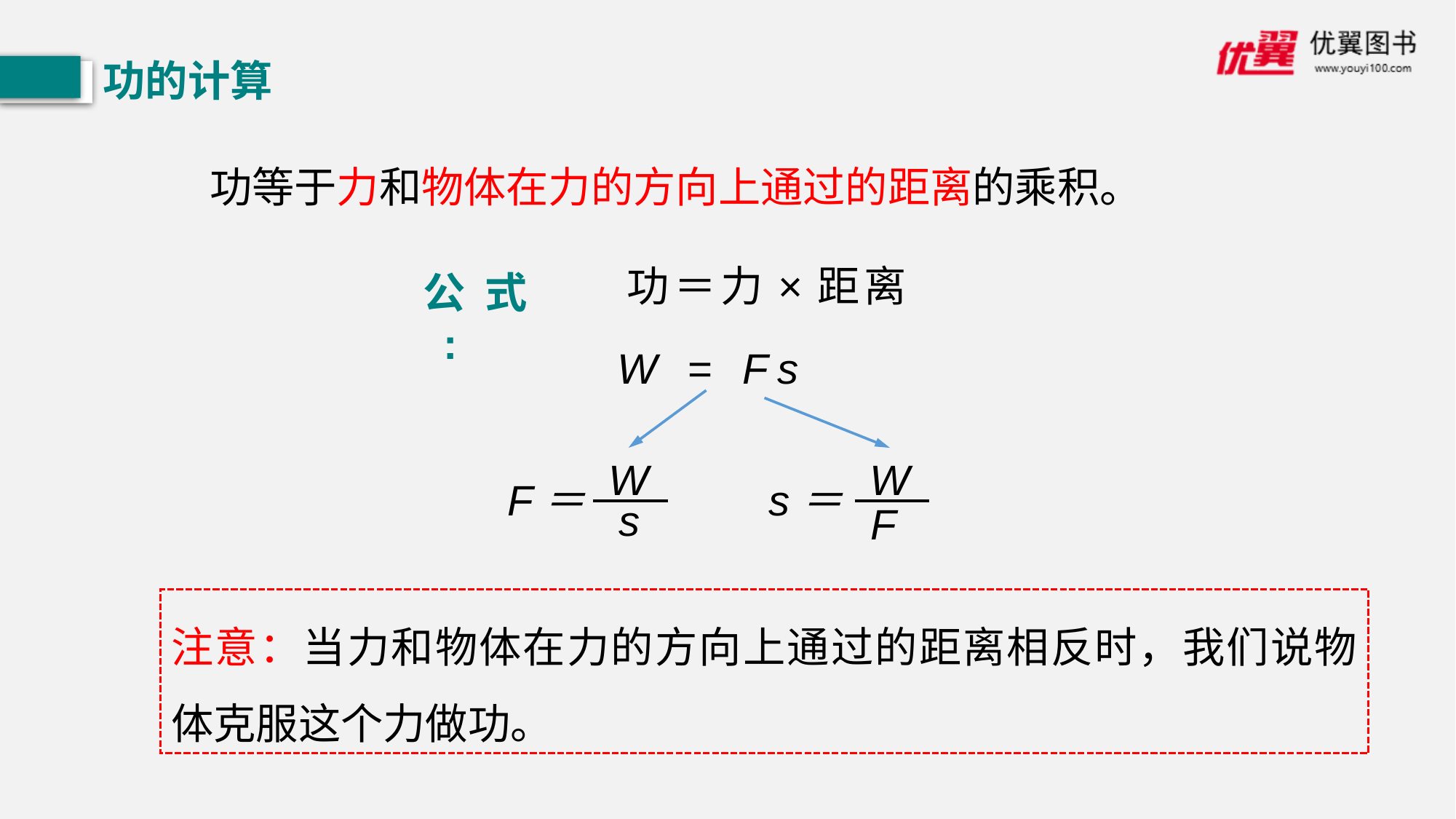

功的计算

功等于力和物体在力的方向上通过的距离的乘积。
公  式 :
功＝力×距离
W = Fs
W
F＝
s
W
s＝
F
注意：当力和物体在力的方向上通过的距离相反时，我们说物体克服这个力做功。